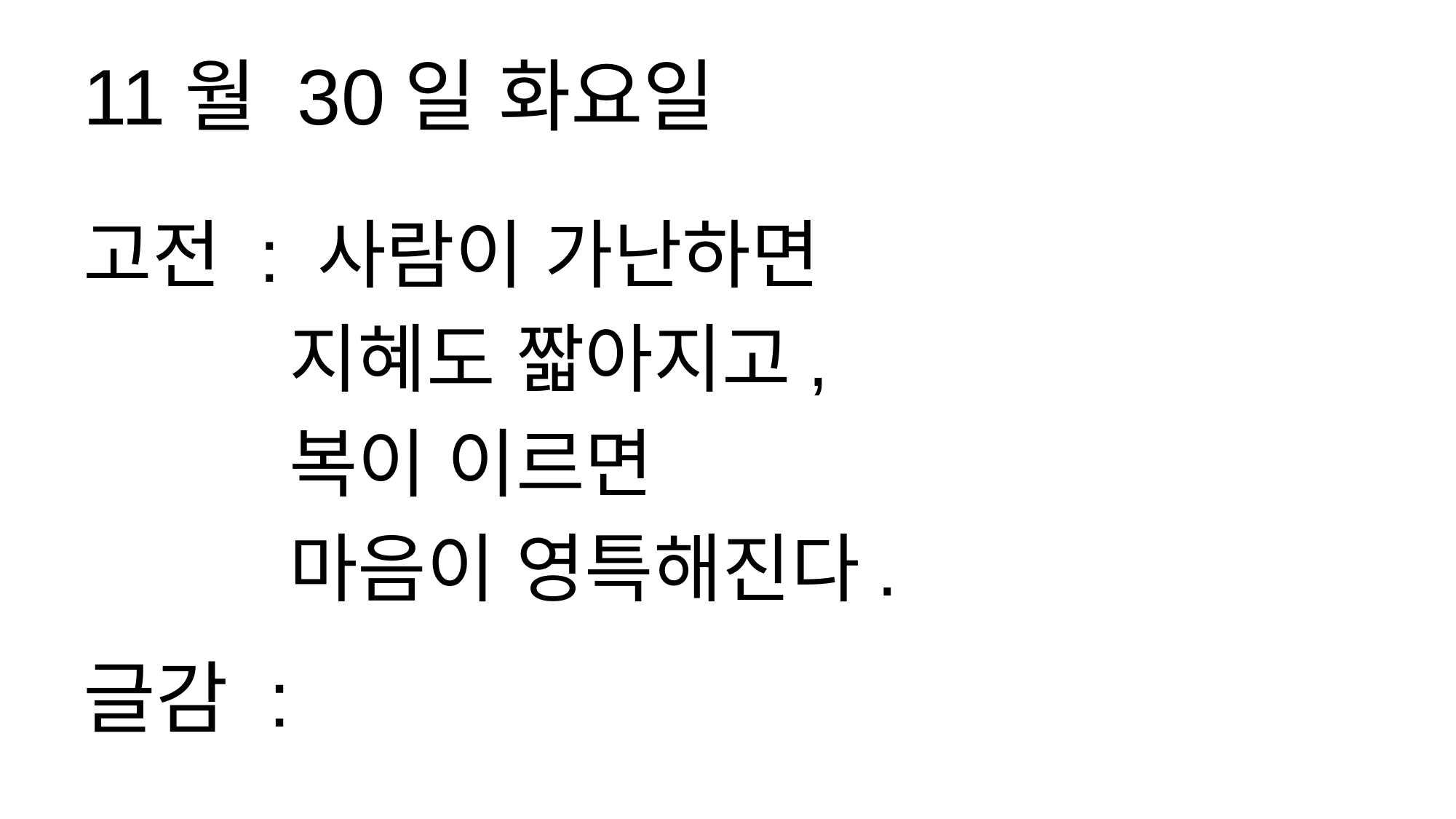

11월 30일 화요일
고전 : 사람이 가난하면
         지혜도 짧아지고,
         복이 이르면
         마음이 영특해진다.
글감 :